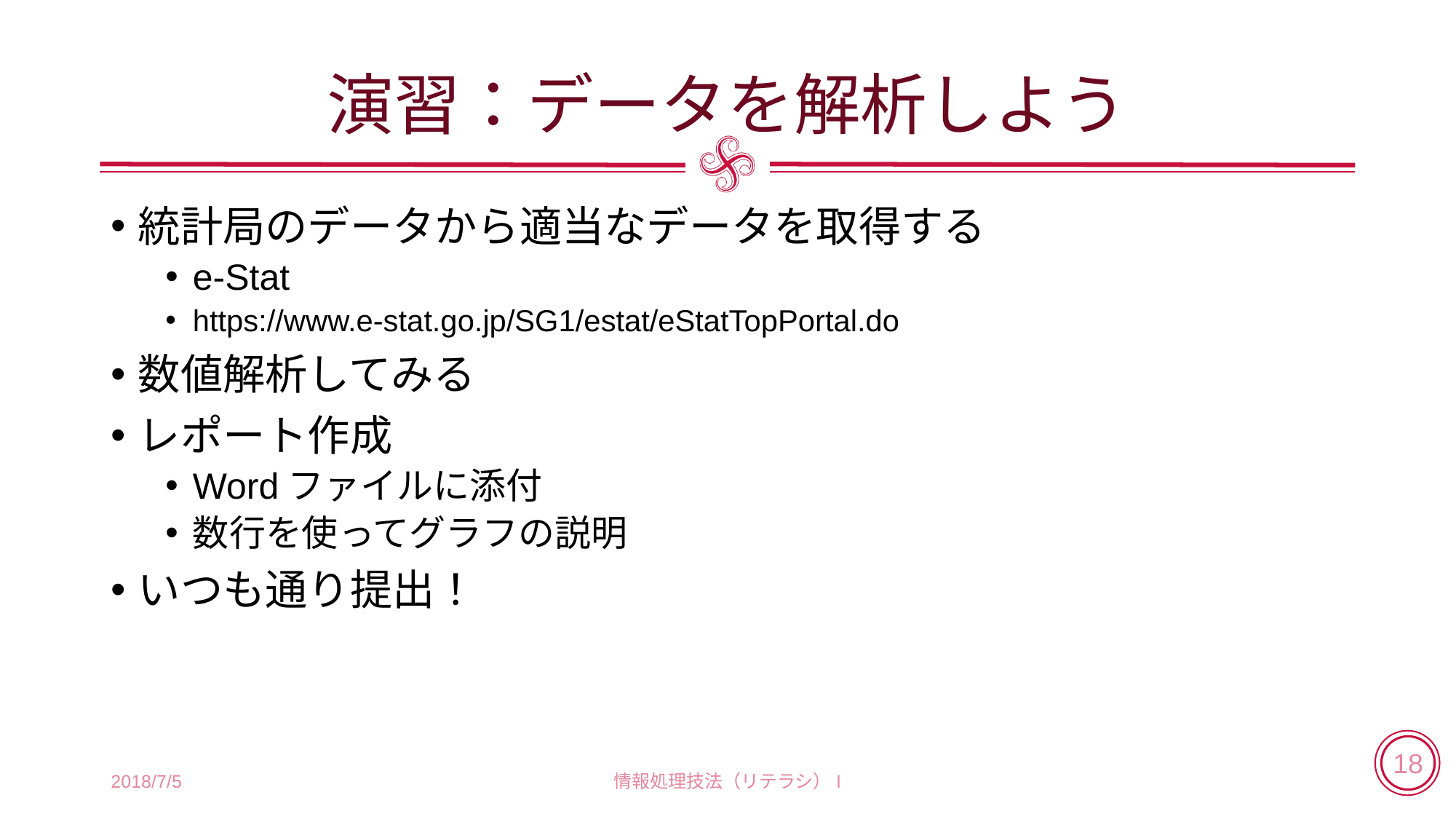

# 演習：データを解析しよう
統計局のデータから適当なデータを取得する
e-Stat
https://www.e-stat.go.jp/SG1/estat/eStatTopPortal.do
数値解析してみる
レポート作成
Wordファイルに添付
数行を使ってグラフの説明
いつも通り提出！

2018/7/5
情報処理技法（リテラシ）I